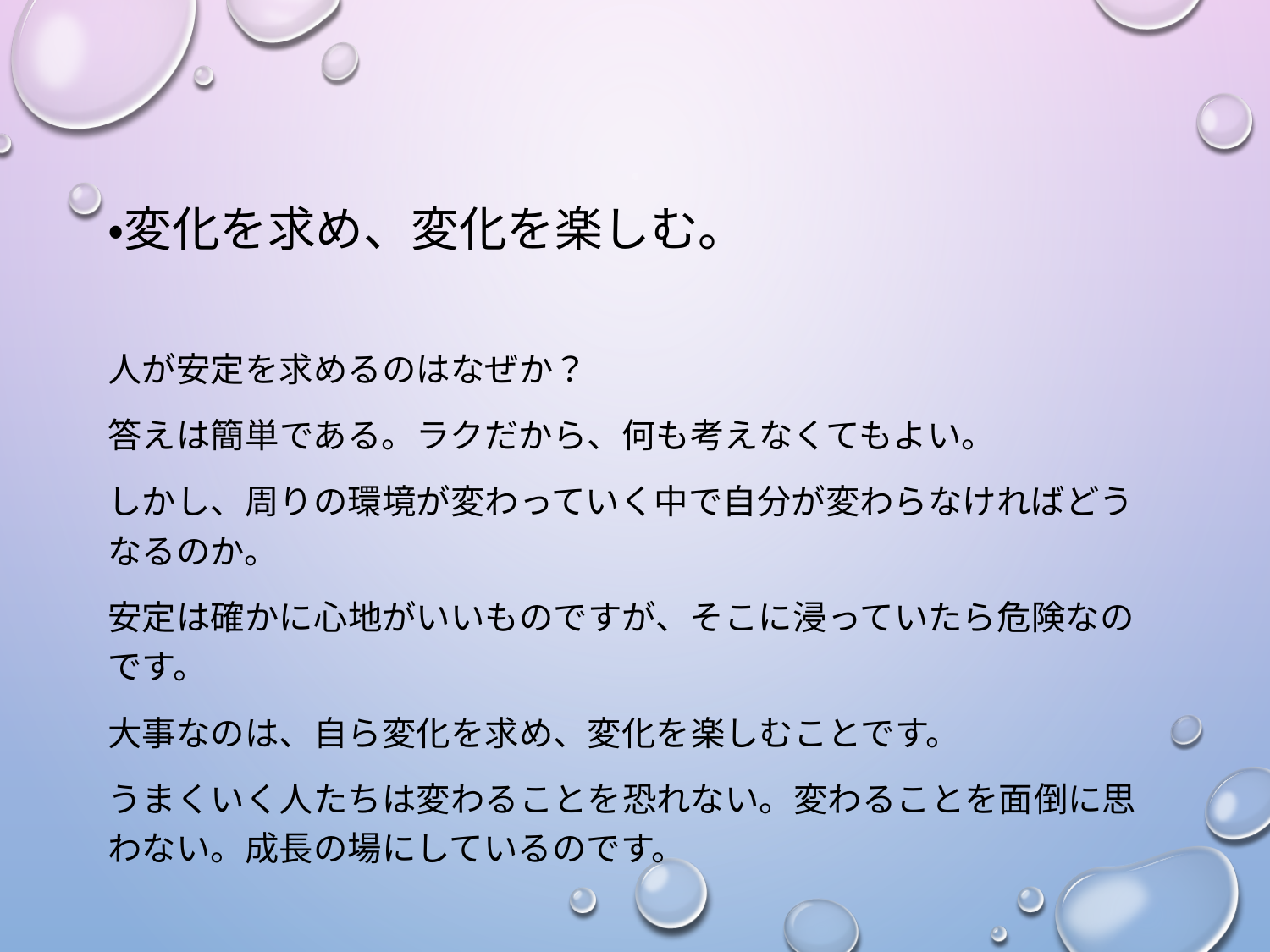

・変化を求め、変化を楽しむ。

人が安定を求めるのはなぜか？
答えは簡単である。ラクだから、何も考えなくてもよい。
しかし、周りの環境が変わっていく中で自分が変わらなければどうなるのか。
安定は確かに心地がいいものですが、そこに浸っていたら危険なのです。
大事なのは、自ら変化を求め、変化を楽しむことです。
うまくいく人たちは変わることを恐れない。変わることを面倒に思わない。成長の場にしているのです。